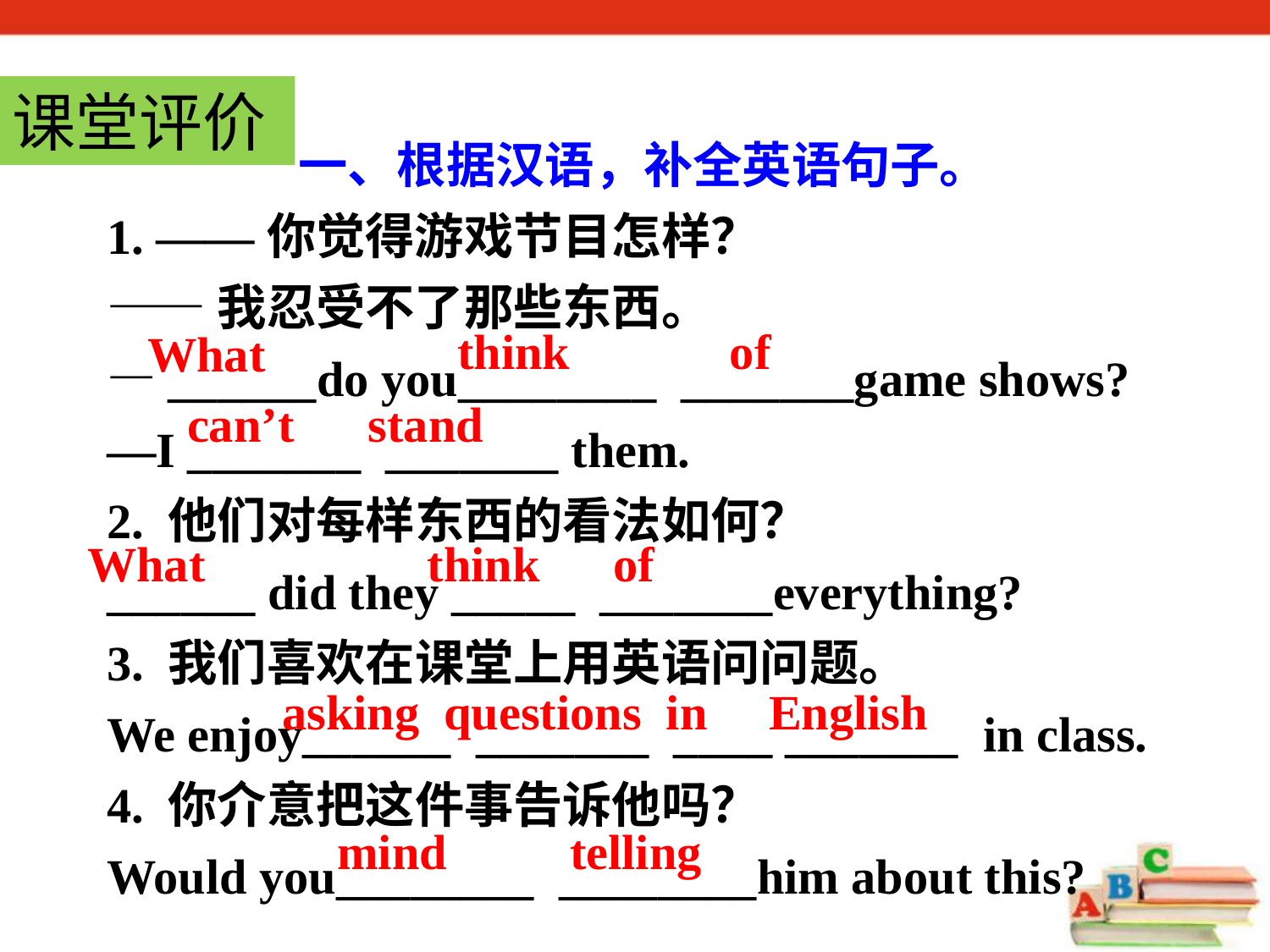

课堂评价
                一、根据汉语，补全英语句子。
1. ——你觉得游戏节目怎样？
——我忍受不了那些东西。
—______do you________  _______game shows?
—I _______  _______ them.
2. 他们对每样东西的看法如何？
______ did they _____  _______everything?
3. 我们喜欢在课堂上用英语问问题。
We enjoy______  _______  ____ _______  in class.
4. 你介意把这件事告诉他吗？
Would you________  ________him about this?

think             of
What
can’t      stand
What
think      of
  asking  questions  in     English
mind          telling